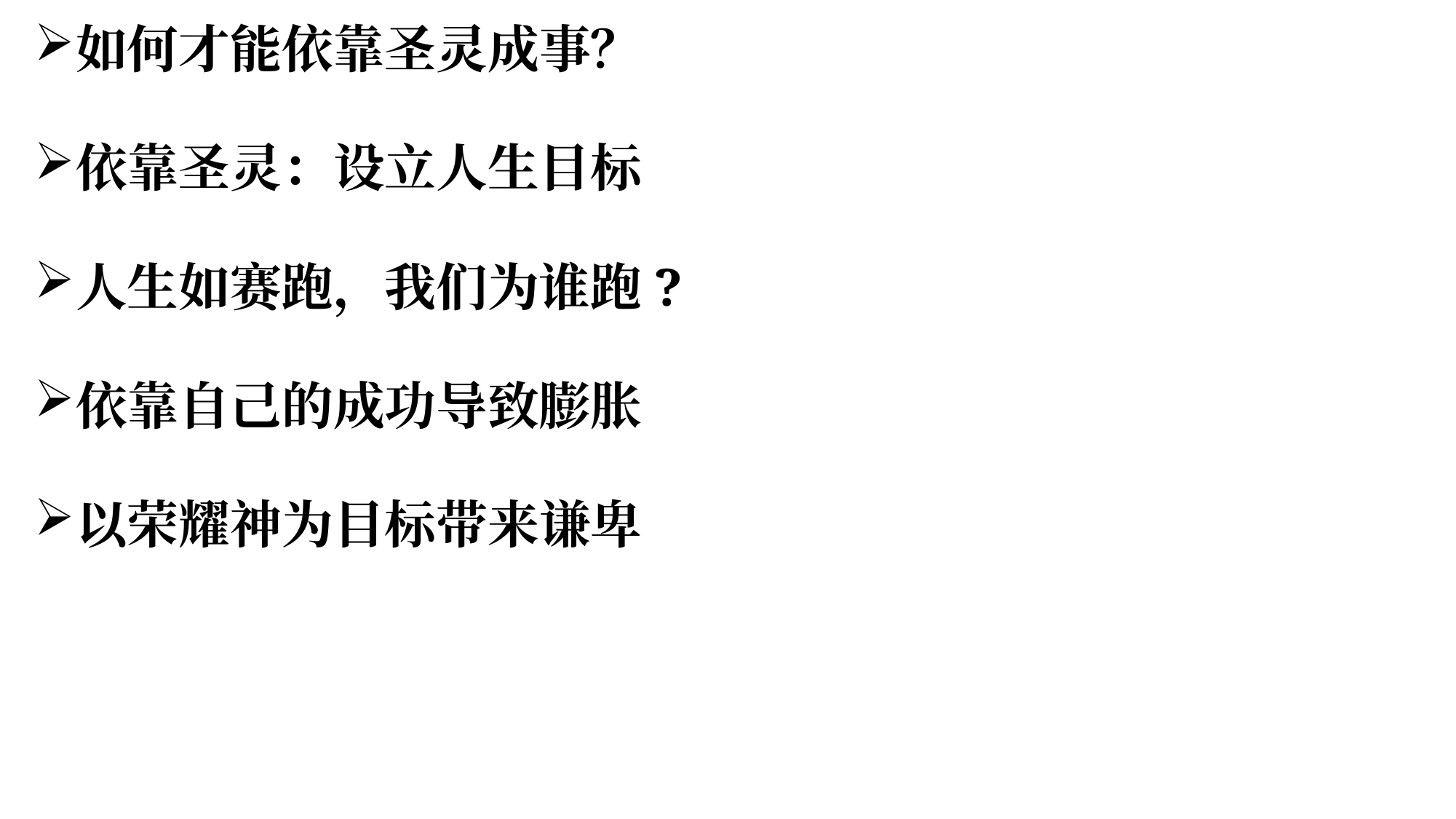

如何才能依靠圣灵成事？

依靠圣灵：设立人生目标

人生如赛跑，我们为谁跑?

依靠自己的成功导致膨胀

以荣耀神为目标带来谦卑